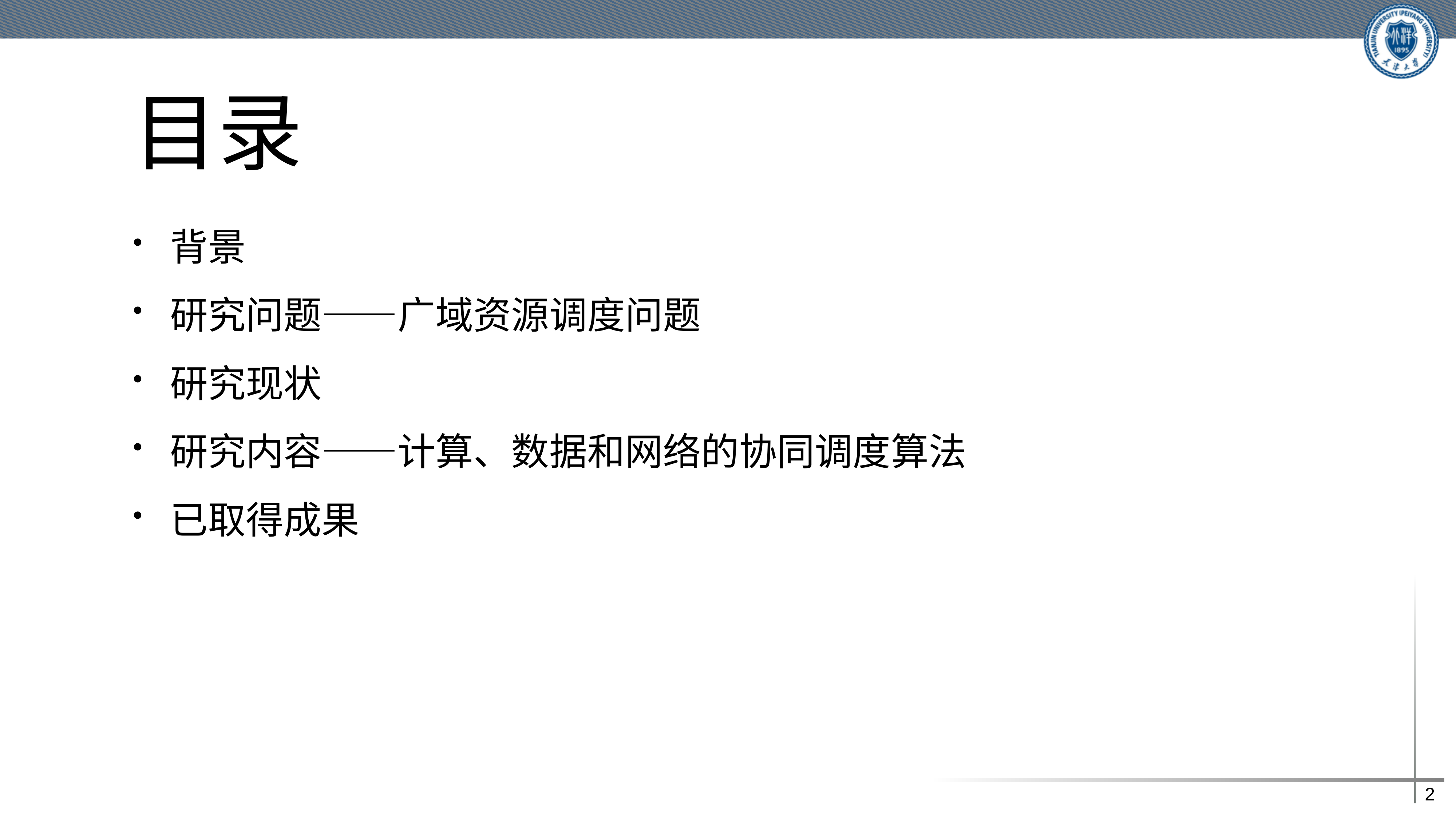

# 目录
背景
研究问题——广域资源调度问题
研究现状
研究内容——计算、数据和网络的协同调度算法
已取得成果
2